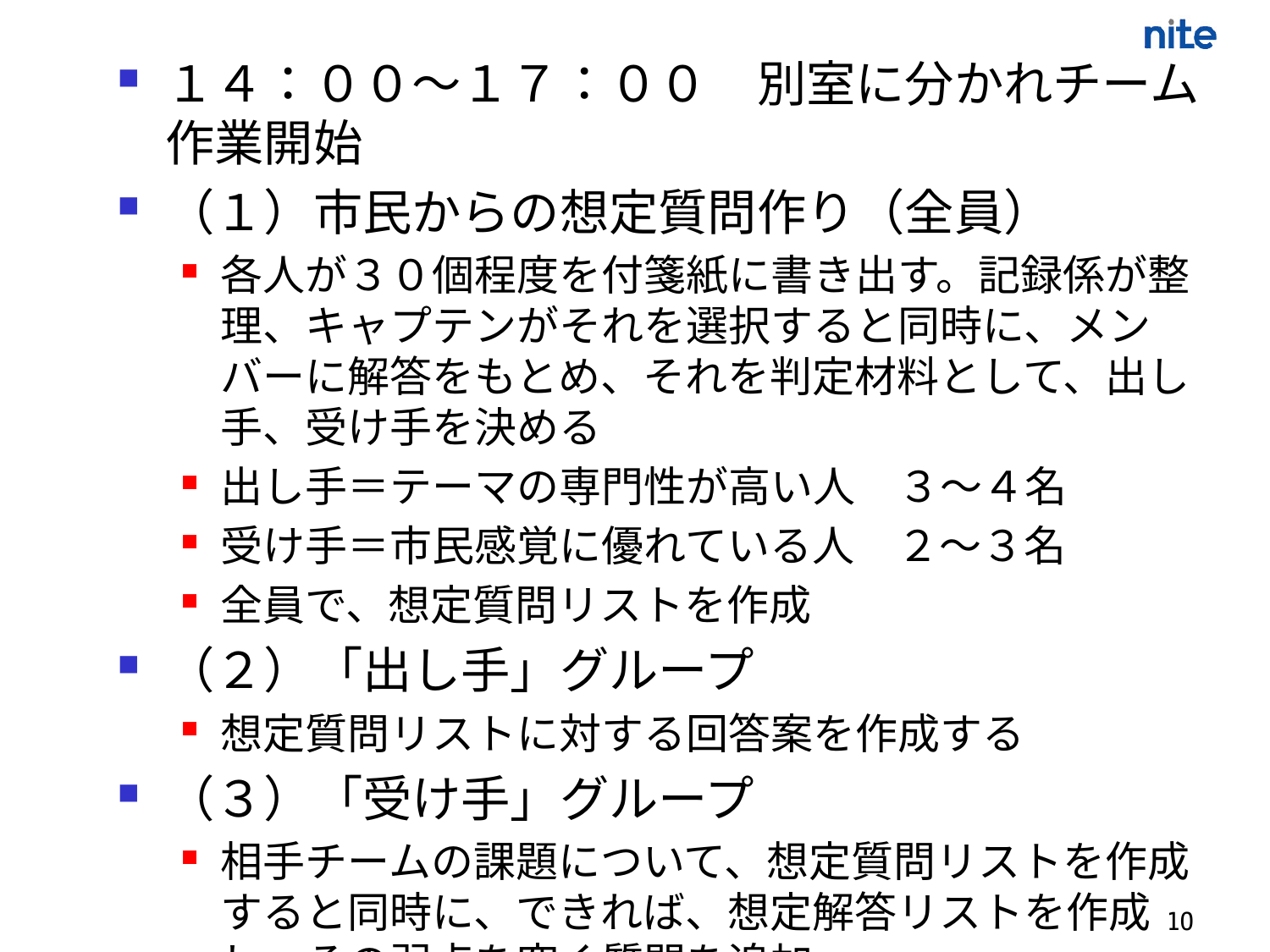

１４：００～１７：００　別室に分かれチーム作業開始
（１）市民からの想定質問作り（全員）
各人が３０個程度を付箋紙に書き出す。記録係が整理、キャプテンがそれを選択すると同時に、メンバーに解答をもとめ、それを判定材料として、出し手、受け手を決める
出し手＝テーマの専門性が高い人　３～４名
受け手＝市民感覚に優れている人　２～３名
全員で、想定質問リストを作成
（２）「出し手」グループ
想定質問リストに対する回答案を作成する
（３）「受け手」グループ
相手チームの課題について、想定質問リストを作成すると同時に、できれば、想定解答リストを作成し、その弱点を突く質問を追加。
10